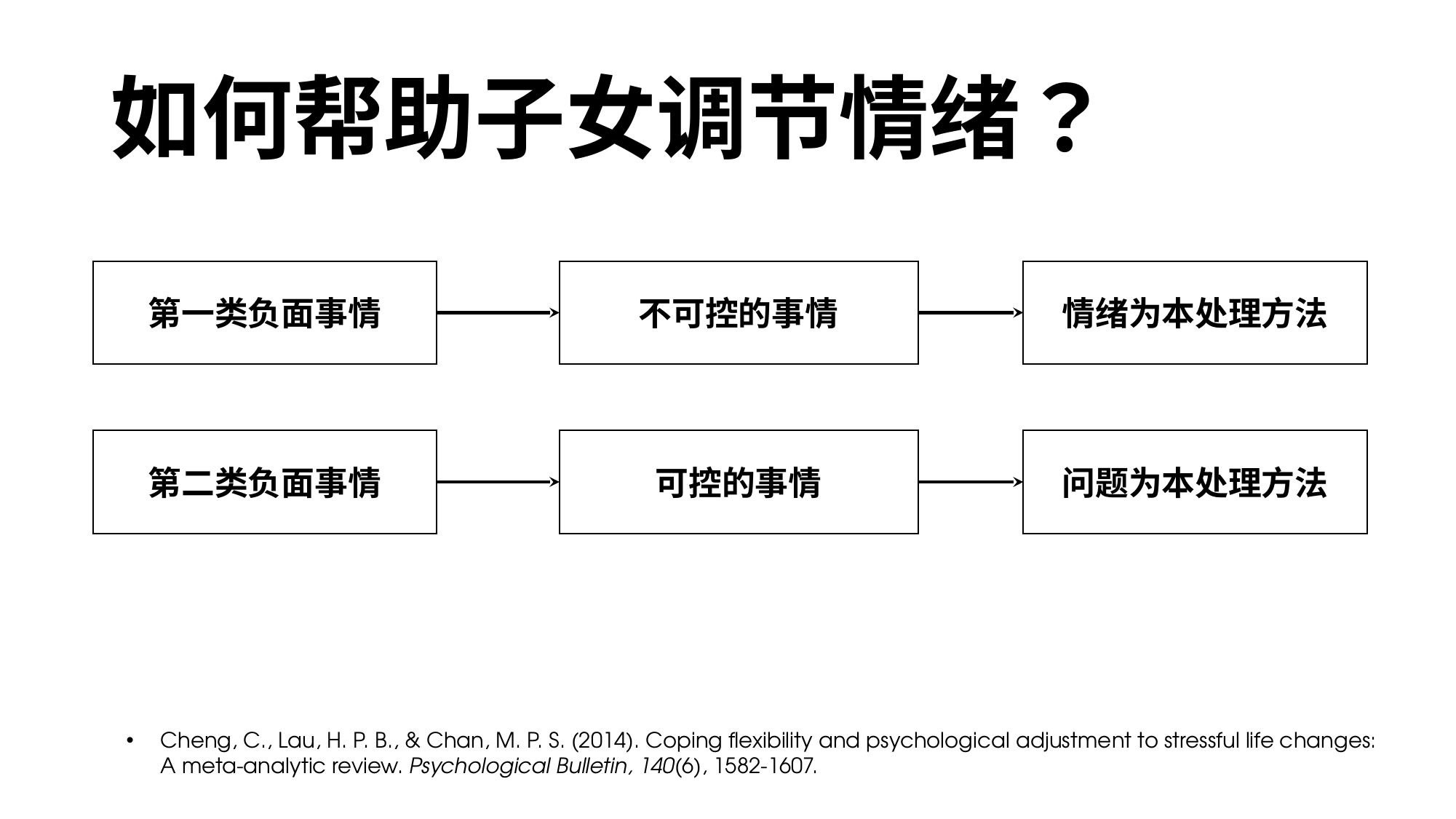

# 如何帮助子女调节情绪？
第一类负面事情
不可控的事情
情绪为本处理方法
第二类负面事情
可控的事情
问题为本处理方法
Cheng, C., Lau, H. P. B., & Chan, M. P. S. (2014). Coping flexibility and psychological adjustment to stressful life changes: A meta-analytic review. Psychological Bulletin, 140(6), 1582-1607.